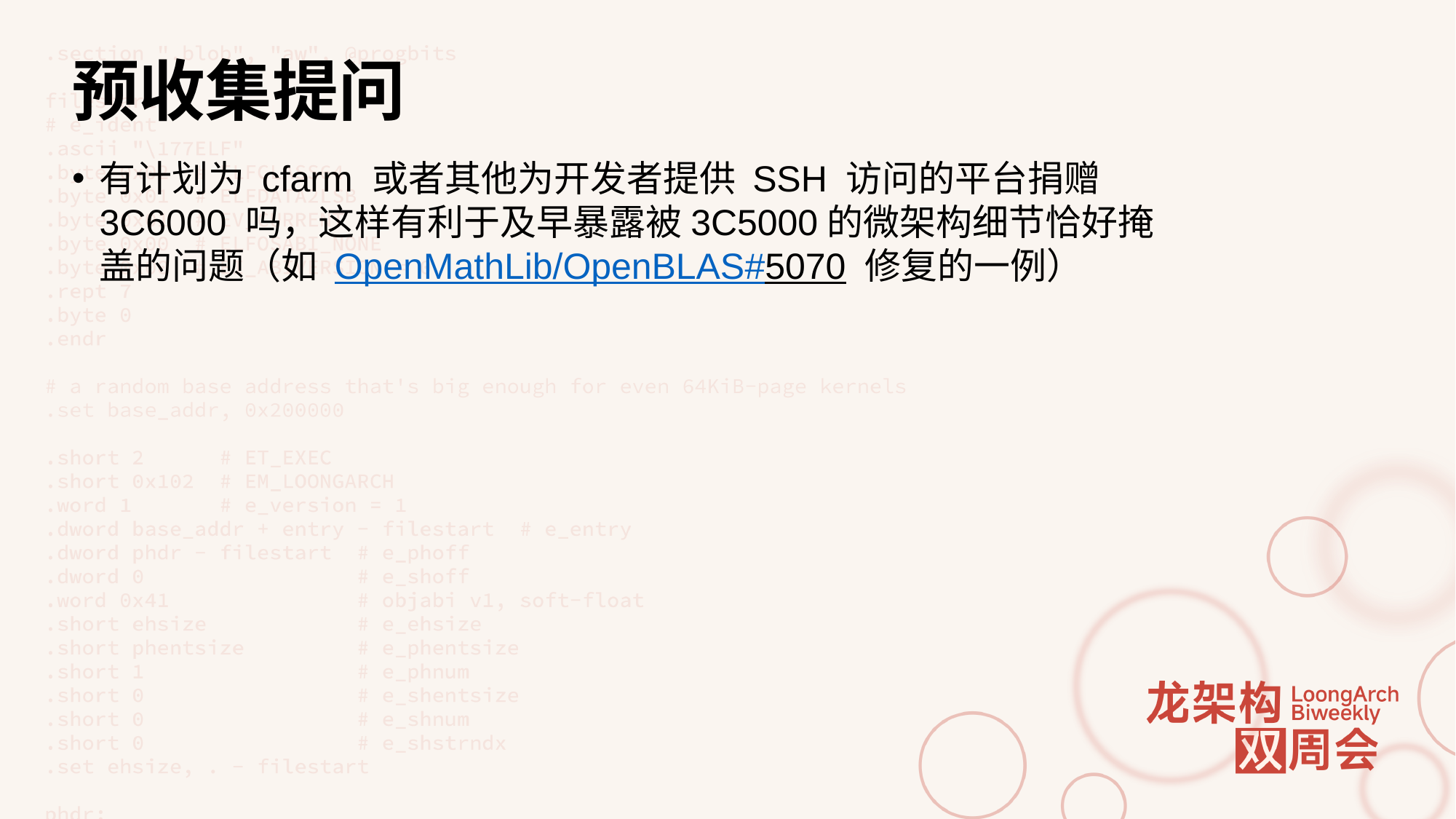

# 预收集提问
有计划为 cfarm 或者其他为开发者提供 SSH 访问的平台捐赠3C6000 吗，这样有利于及早暴露被3C5000的微架构细节恰好掩盖的问题（如 OpenMathLib/OpenBLAS#5070 修复的一例）